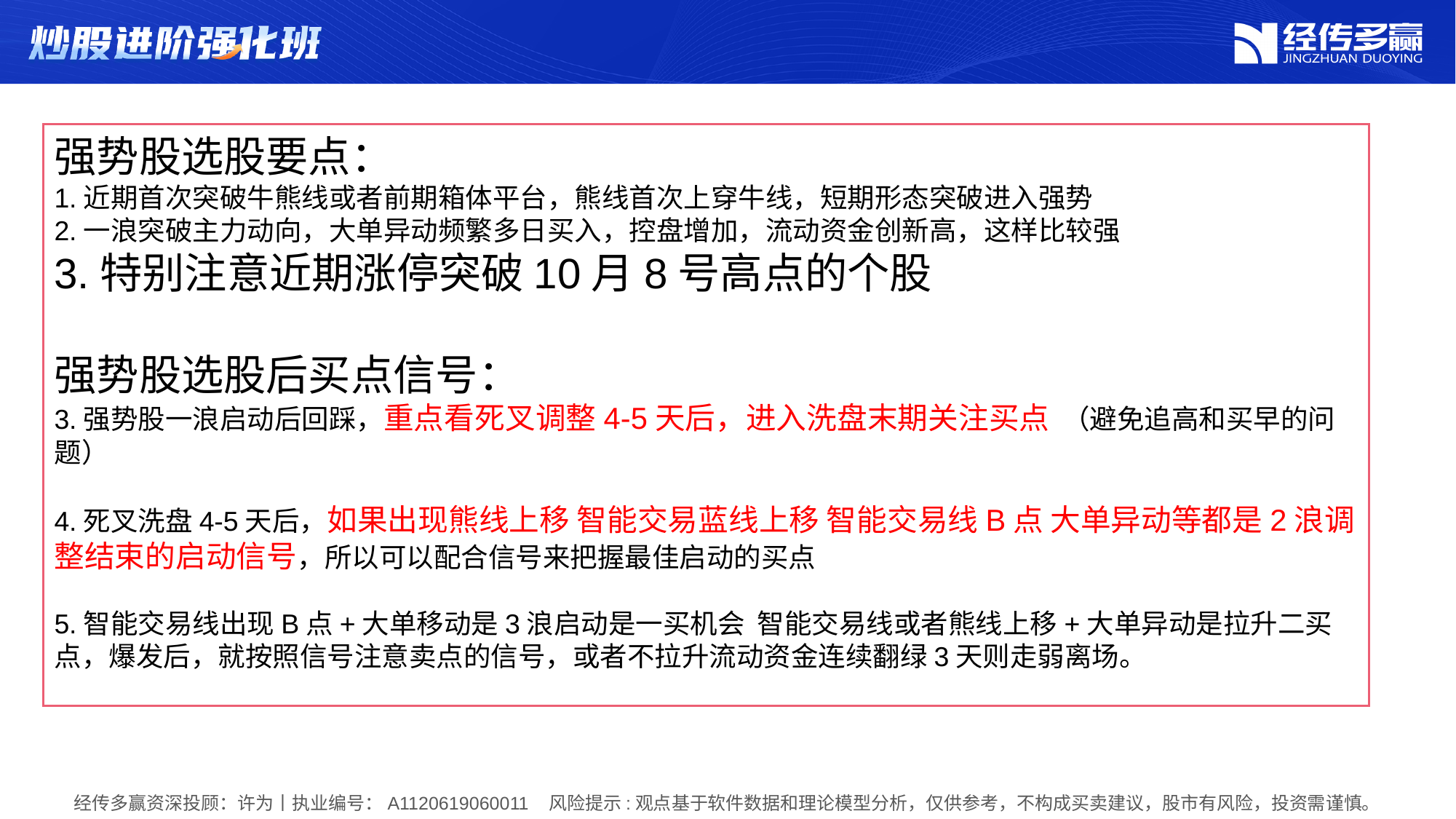

强势股选股要点：
1.近期首次突破牛熊线或者前期箱体平台，熊线首次上穿牛线，短期形态突破进入强势
2.一浪突破主力动向，大单异动频繁多日买入，控盘增加，流动资金创新高，这样比较强
3.特别注意近期涨停突破10月8号高点的个股

强势股选股后买点信号：
3.强势股一浪启动后回踩，重点看死叉调整4-5天后，进入洗盘末期关注买点  （避免追高和买早的问题）

4.死叉洗盘4-5天后，如果出现熊线上移 智能交易蓝线上移 智能交易线B点 大单异动等都是2浪调整结束的启动信号，所以可以配合信号来把握最佳启动的买点

5.智能交易线出现B点+大单移动是3浪启动是一买机会  智能交易线或者熊线上移+大单异动是拉升二买点，爆发后，就按照信号注意卖点的信号，或者不拉升流动资金连续翻绿3天则走弱离场。